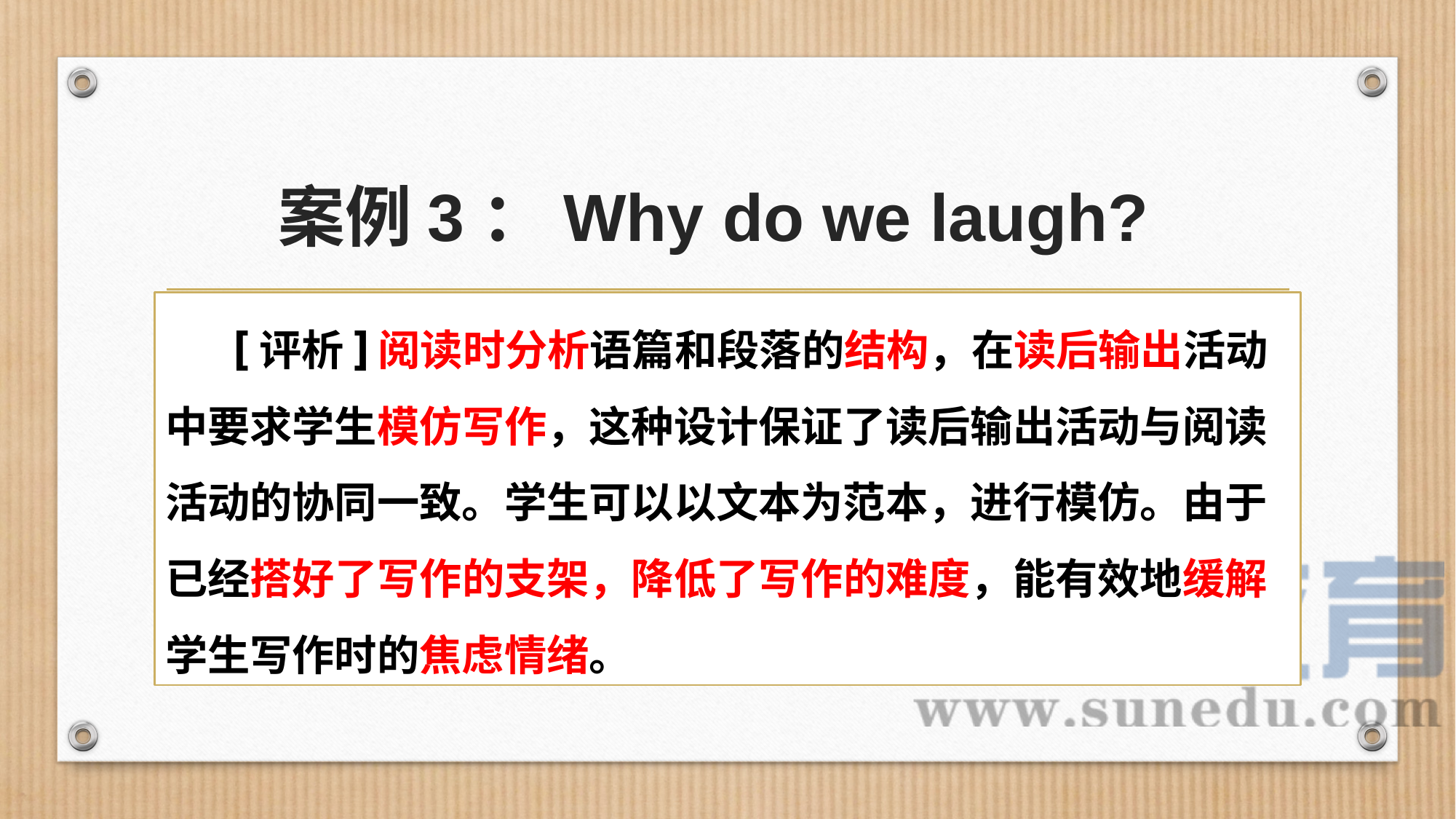

# 案例3：Why do we laugh?
       [评析]阅读时分析语篇和段落的结构，在读后输出活动中要求学生模仿写作，这种设计保证了读后输出活动与阅读活动的协同一致。学生可以以文本为范本，进行模仿。由于已经搭好了写作的支架，降低了写作的难度，能有效地缓解学生写作时的焦虑情绪。